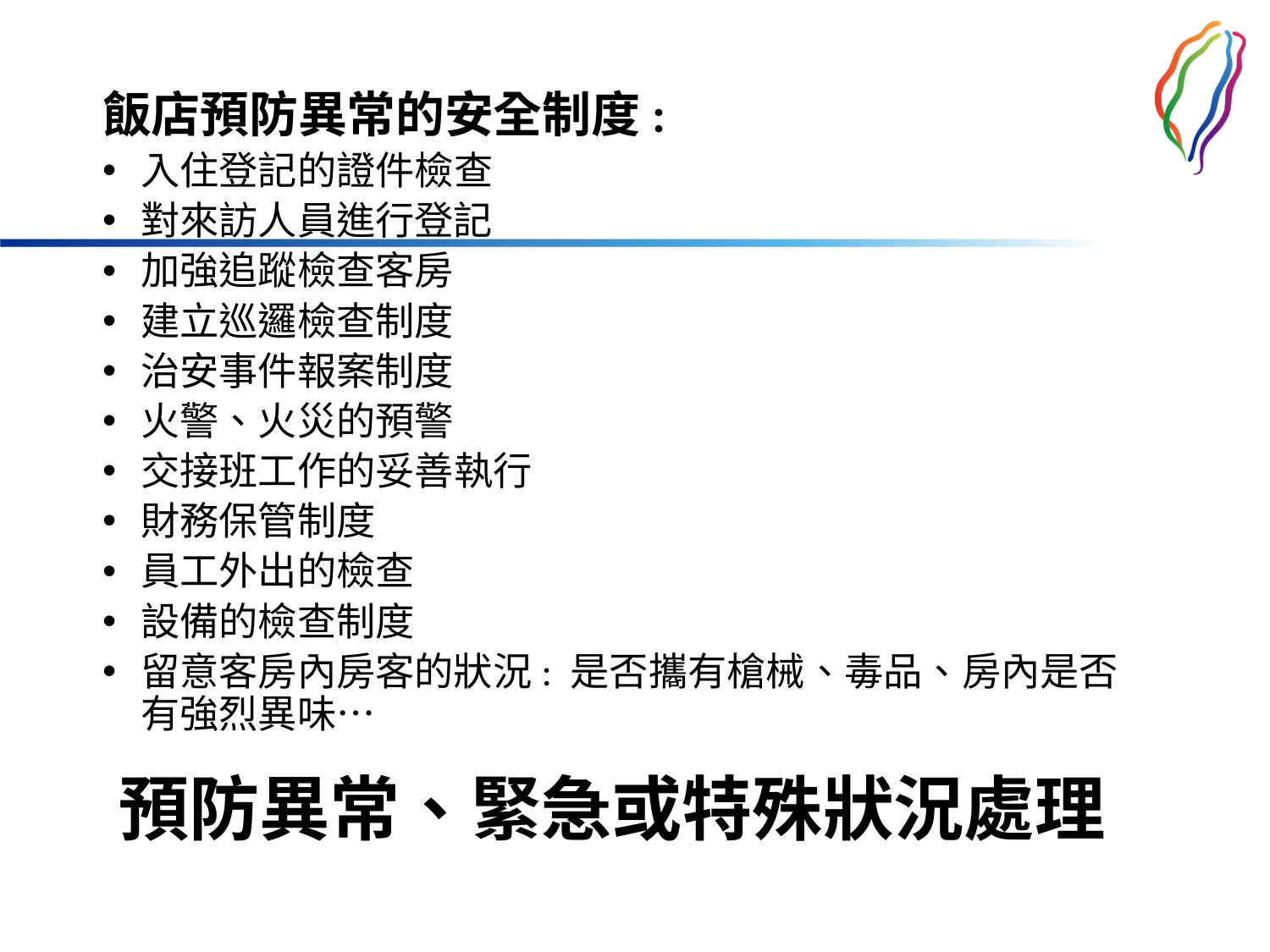

飯店預防異常的安全制度:
入住登記的證件檢查
對來訪人員進行登記
加強追蹤檢查客房
建立巡邏檢查制度
治安事件報案制度
火警、火災的預警
交接班工作的妥善執行
財務保管制度
員工外出的檢查
設備的檢查制度
留意客房內房客的狀況: 是否攜有槍械、毒品、房內是否有強烈異味…

# 預防異常、緊急或特殊狀況處理